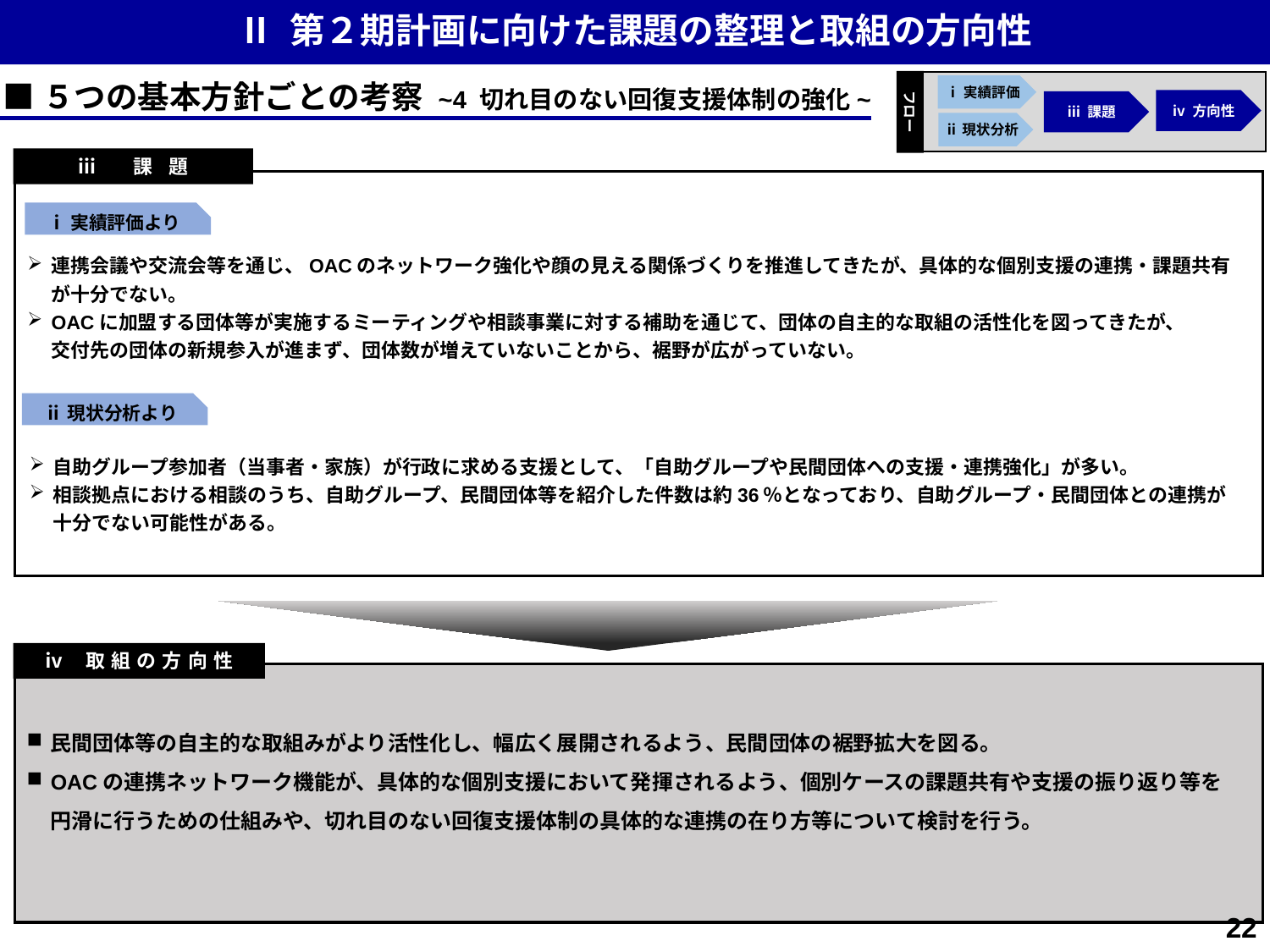

Ⅱ 第２期計画に向けた課題の整理と取組の方向性
フロー

ⅰ実績評価
ⅳ 方向性
ⅲ 課題
ⅱ現状分析
■５つの基本方針ごとの考察 ~4 切れ目のない回復支援体制の強化~
ⅲ　課 題

ⅰ実績評価より

連携会議や交流会等を通じ、OACのネットワーク強化や顔の見える関係づくりを推進してきたが、具体的な個別支援の連携・課題共有
が十分でない。
OACに加盟する団体等が実施するミーティングや相談事業に対する補助を通じて、団体の自主的な取組の活性化を図ってきたが、
交付先の団体の新規参入が進まず、団体数が増えていないことから、裾野が広がっていない。

ⅱ現状分析より

自助グループ参加者（当事者・家族）が行政に求める支援として、「自助グループや民間団体への支援・連携強化」が多い。
相談拠点における相談のうち、自助グループ、民間団体等を紹介した件数は約36％となっており、自助グループ・民間団体との連携が十分でない可能性がある。

ⅳ 取組の方向性

民間団体等の自主的な取組みがより活性化し、幅広く展開されるよう、民間団体の裾野拡大を図る。
OACの連携ネットワーク機能が、具体的な個別支援において発揮されるよう、個別ケースの課題共有や支援の振り返り等を
円滑に行うための仕組みや、切れ目のない回復支援体制の具体的な連携の在り方等について検討を行う。

22